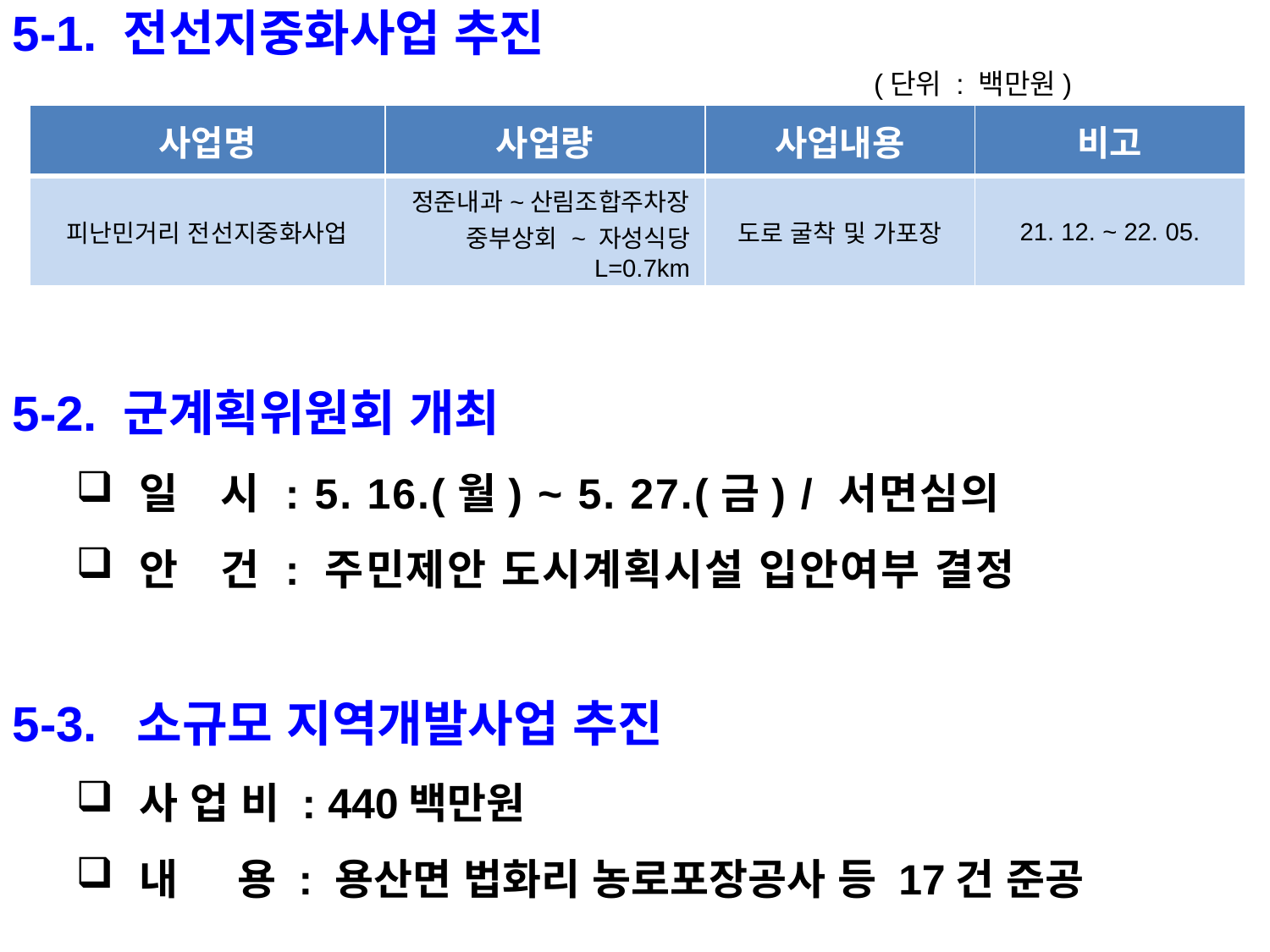

5-1. 전선지중화사업 추진
                                                                                                              (단위 : 백만원)
| 사업명 | 사업량 | 사업내용 | 비고 |
| --- | --- | --- | --- |
| 피난민거리 전선지중화사업 | 정준내과~산림조합주차장 중부상회 ~ 자성식당 L=0.7km | 도로 굴착 및 가포장 | 21. 12. ~ 22. 05. |
5-2. 군계획위원회 개최
일   시 : 5. 16.(월) ~ 5. 27.(금) / 서면심의
안   건 : 주민제안 도시계획시설 입안여부 결정

5-3.  소규모 지역개발사업 추진
사 업 비 : 440백만원
내     용 : 용산면 법화리 농로포장공사 등 17건 준공